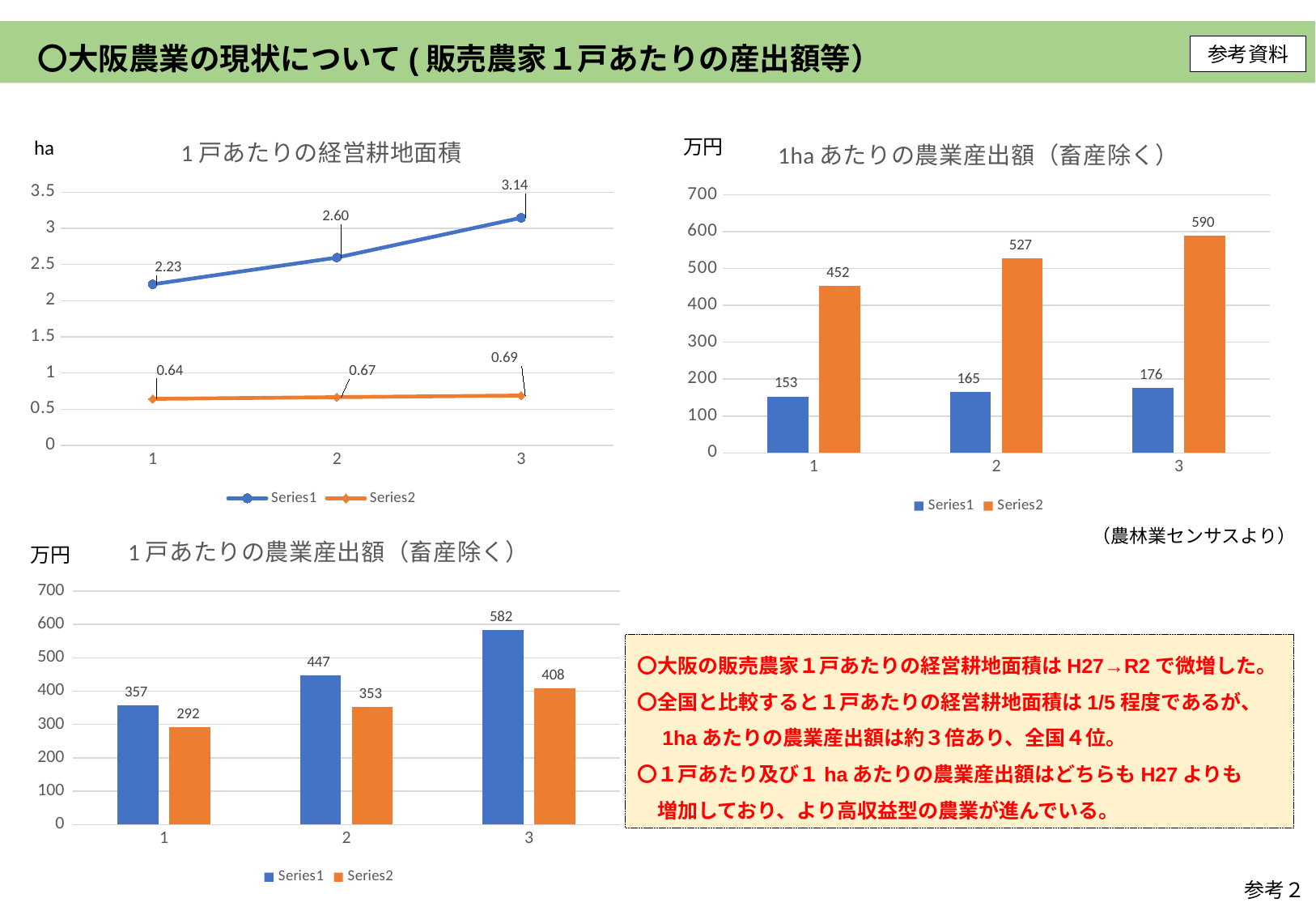

〇大阪農業の現状について(販売農家１戸あたりの産出額等）
参考資料

### Chart: 1戸あたりの経営耕地面積

| Category |  |  |
|---|---|---|

### Chart: 1haあたりの農業産出額（畜産除く）

| Category |  |  |
|---|---|---|
万円
ha

### Chart: 1戸あたりの農業産出額（畜産除く）

| Category |  |  |
|---|---|---|
（農林業センサスより）
万円
〇大阪の販売農家１戸あたりの経営耕地面積はH27→R2で微増した。
〇全国と比較すると１戸あたりの経営耕地面積は1/5程度であるが、
　1haあたりの農業産出額は約３倍あり、全国４位。
〇１戸あたり及び１haあたりの農業産出額はどちらもH27よりも
　増加しており、より高収益型の農業が進んでいる。
参考２